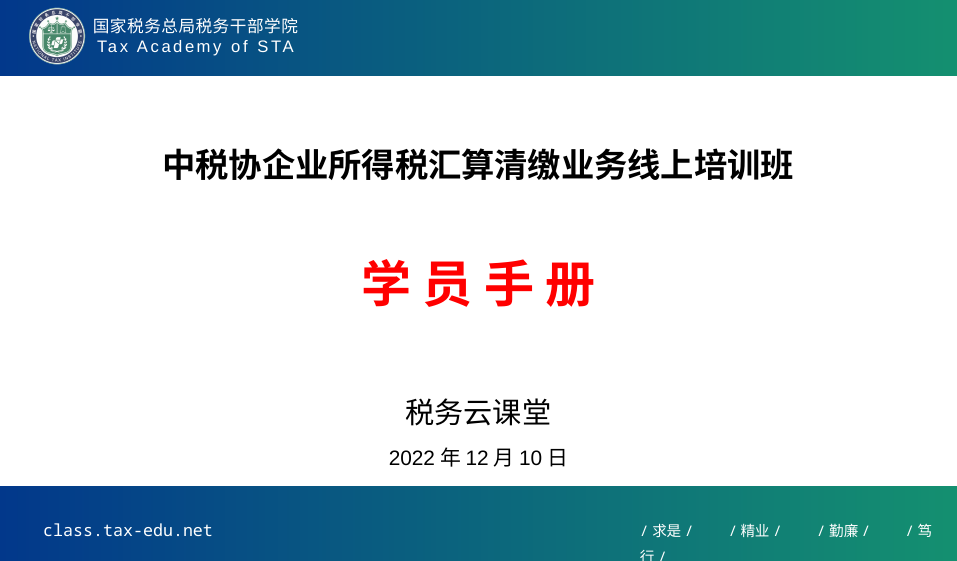

中税协企业所得税汇算清缴业务线上培训班
学 员 手 册
税务云课堂
2022年12月10日